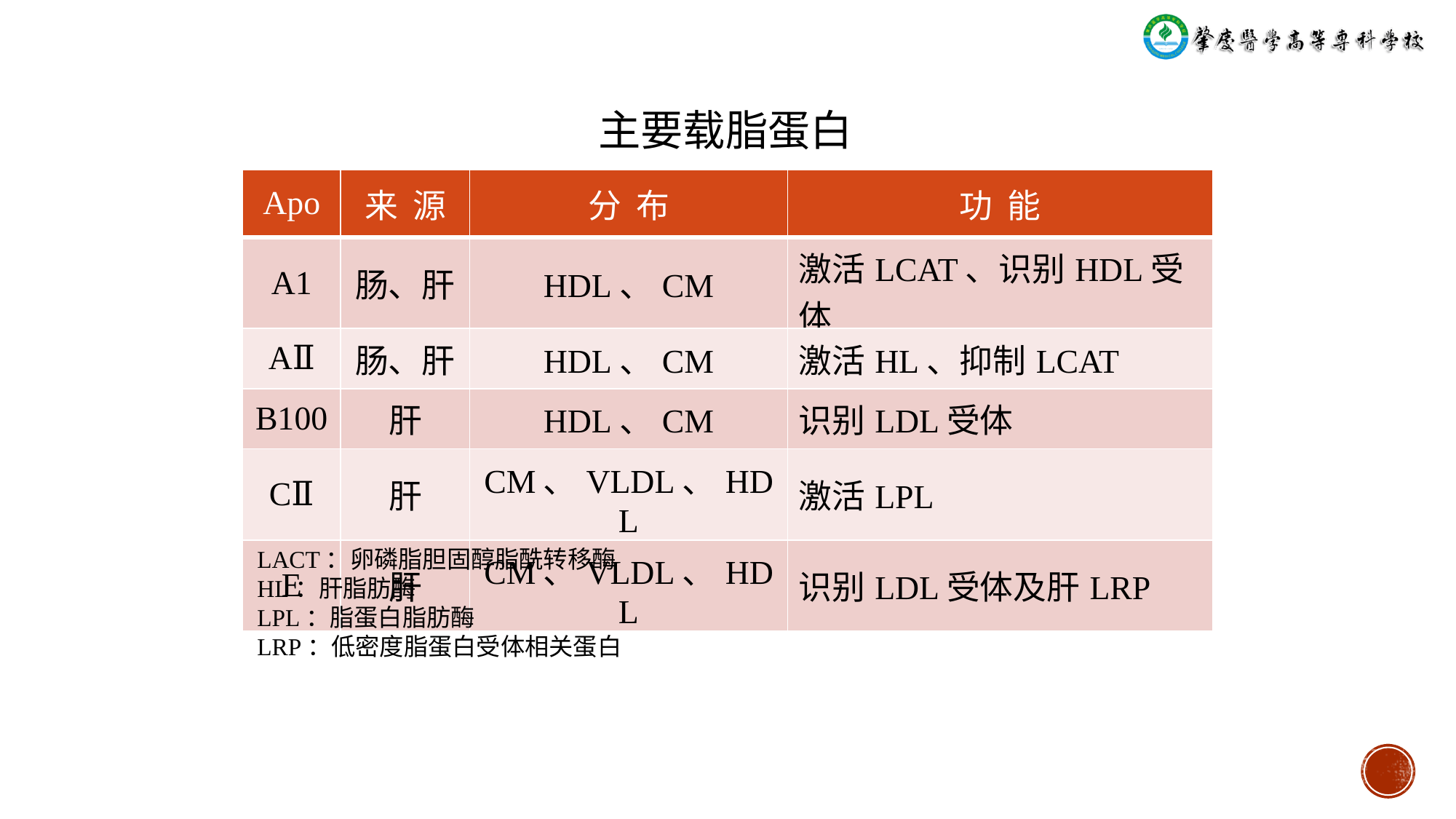

# 主要载脂蛋白
| Apo | 来 源 | 分 布 | 功 能 |
| --- | --- | --- | --- |
| A1 | 肠、肝 | HDL、CM | 激活LCAT、识别HDL受体 |
| AⅡ | 肠、肝 | HDL、CM | 激活HL、抑制LCAT |
| B100 | 肝 | HDL、CM | 识别LDL受体 |
| CⅡ | 肝 | CM、VLDL、HDL | 激活LPL |
| E | 肝 | CM、VLDL、HDL | 识别LDL受体及肝LRP |
LACT：卵磷脂胆固醇脂酰转移酶
HL：肝脂肪酶
LPL：脂蛋白脂肪酶
LRP：低密度脂蛋白受体相关蛋白